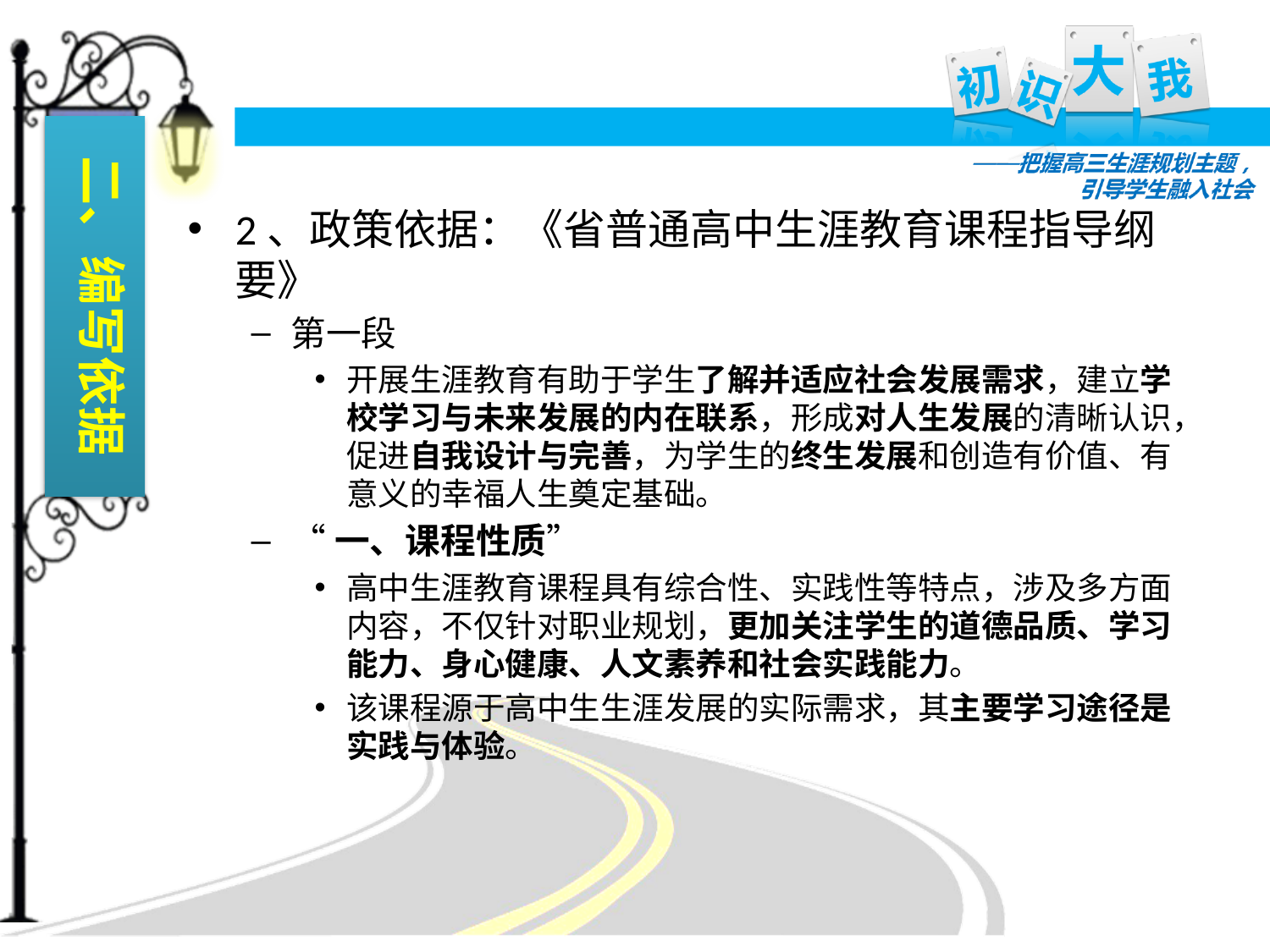

二、编写依据
2、政策依据：《省普通高中生涯教育课程指导纲要》
第一段
开展生涯教育有助于学生了解并适应社会发展需求，建立学校学习与未来发展的内在联系，形成对人生发展的清晰认识，促进自我设计与完善，为学生的终生发展和创造有价值、有意义的幸福人生奠定基础。
“一、课程性质”
高中生涯教育课程具有综合性、实践性等特点，涉及多方面内容，不仅针对职业规划，更加关注学生的道德品质、学习能力、身心健康、人文素养和社会实践能力。
该课程源于高中生生涯发展的实际需求，其主要学习途径是实践与体验。